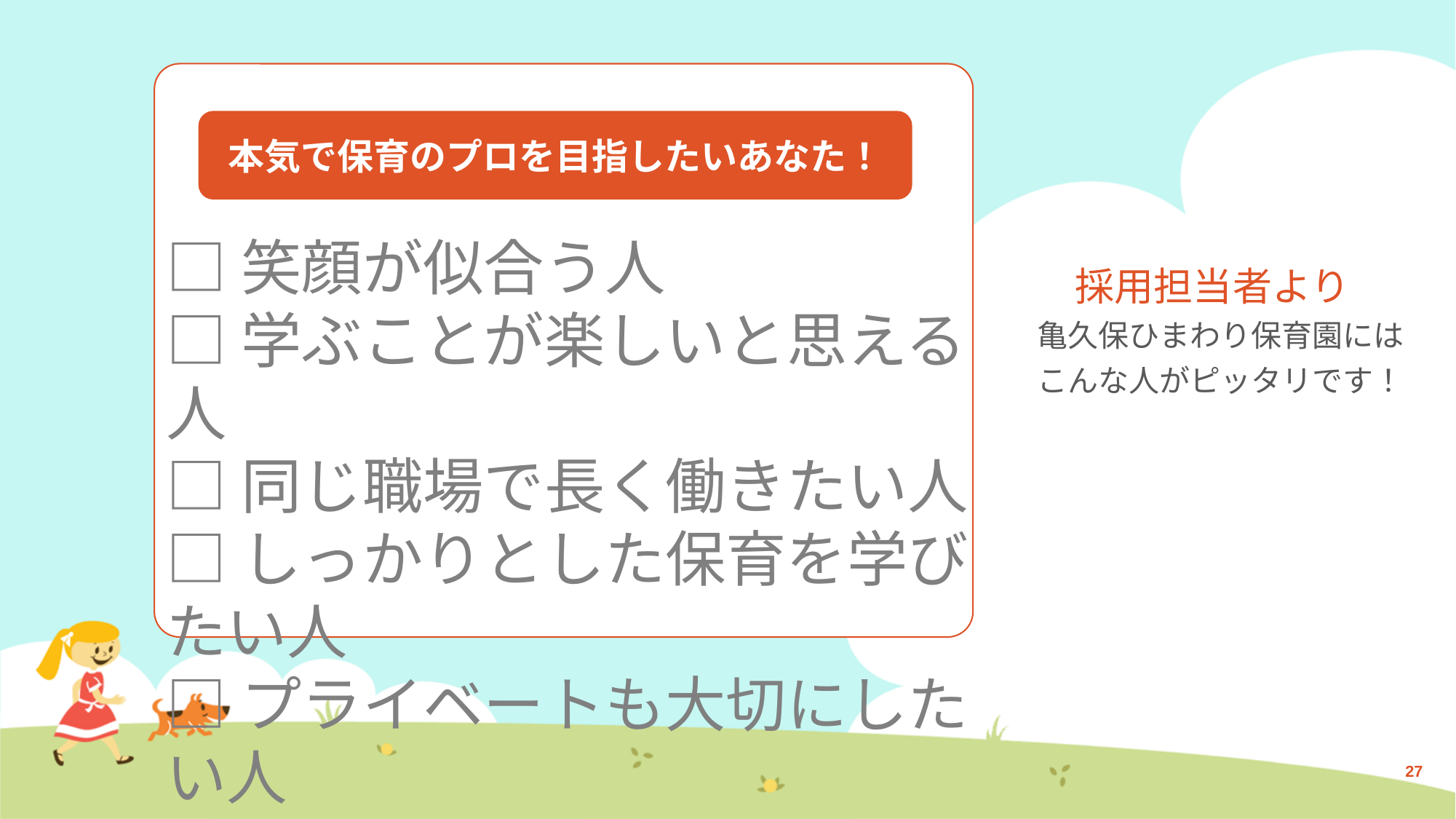

# 採用担当者より
本気で保育のプロを目指したいあなた！
□笑顔が似合う人
□学ぶことが楽しいと思える人
□同じ職場で長く働きたい人
□しっかりとした保育を学びたい人
□プライベートも大切にしたい人

亀久保ひまわり保育園には
こんな人がピッタリです！
27